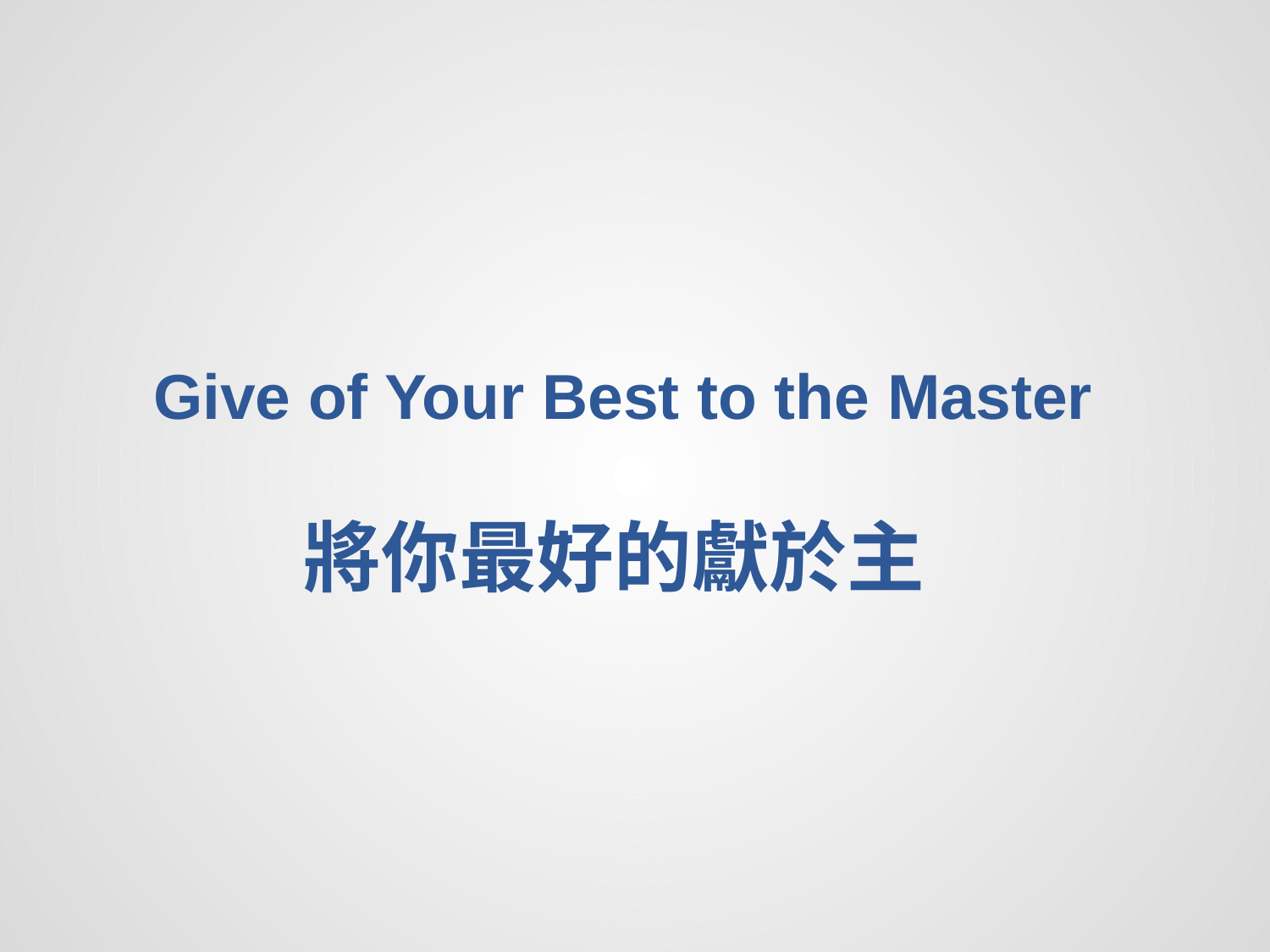

Give of Your Best to the Master
將你最好的獻於主